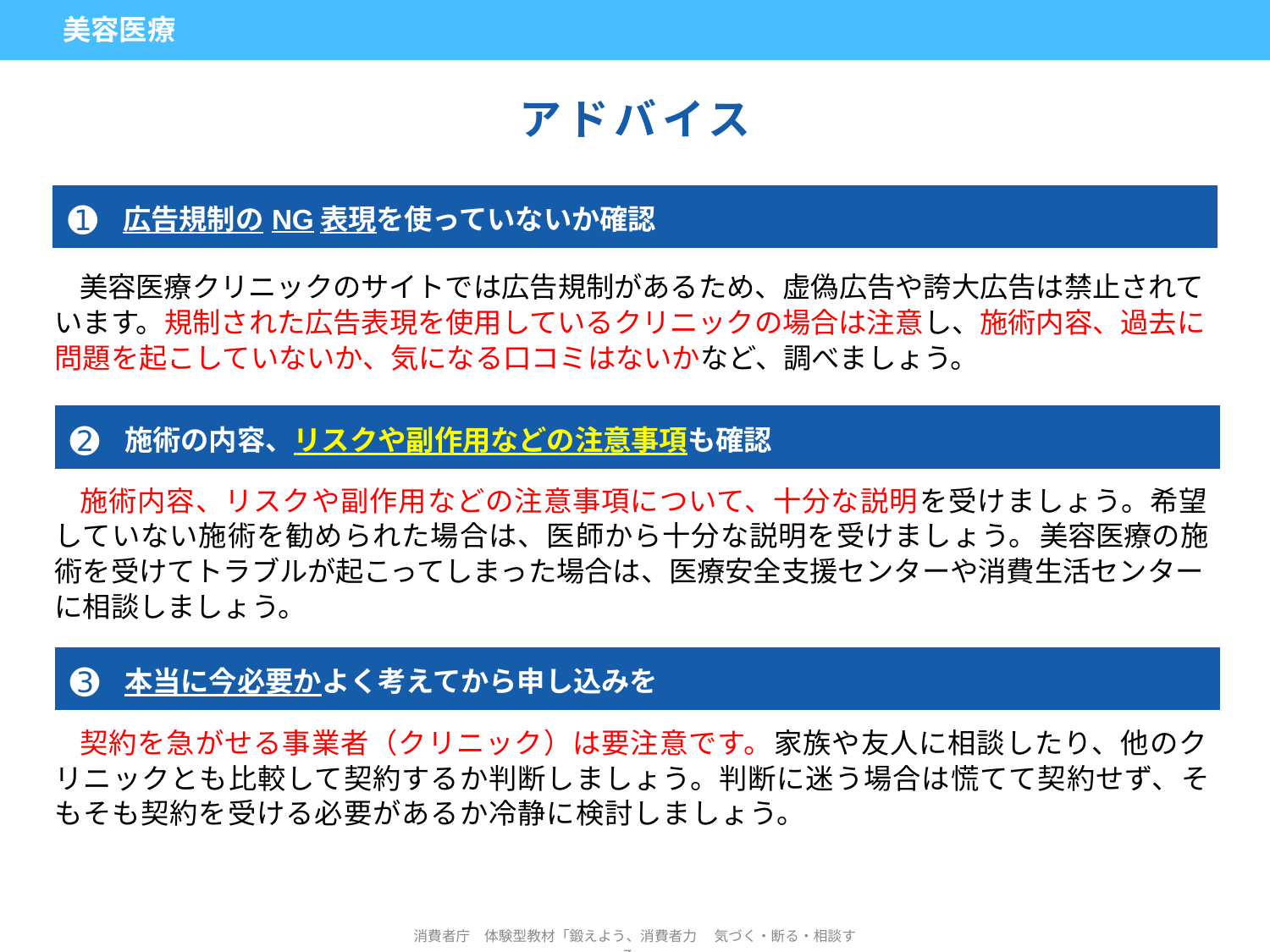

| 美容医療 |  |  |  |
| --- | --- | --- | --- |
アドバイス
| ➊ | 広告規制のNG表現を使っていないか確認 |
| --- | --- |
美容医療クリニックのサイトでは広告規制があるため、虚偽広告や誇大広告は禁止されています。規制された広告表現を使用しているクリニックの場合は注意し、施術内容、過去に問題を起こしていないか、気になる口コミはないかなど、調べましょう。
| ➋ | 施術の内容、リスクや副作用などの注意事項も確認 |
| --- | --- |
施術内容、リスクや副作用などの注意事項について、十分な説明を受けましょう。希望していない施術を勧められた場合は、医師から十分な説明を受けましょう。美容医療の施術を受けてトラブルが起こってしまった場合は、医療安全支援センターや消費生活センターに相談しましょう。
| ➌ | 本当に今必要かよく考えてから申し込みを |
| --- | --- |
契約を急がせる事業者（クリニック）は要注意です。家族や友人に相談したり、他のクリニックとも比較して契約するか判断しましょう。判断に迷う場合は慌てて契約せず、そもそも契約を受ける必要があるか冷静に検討しましょう。